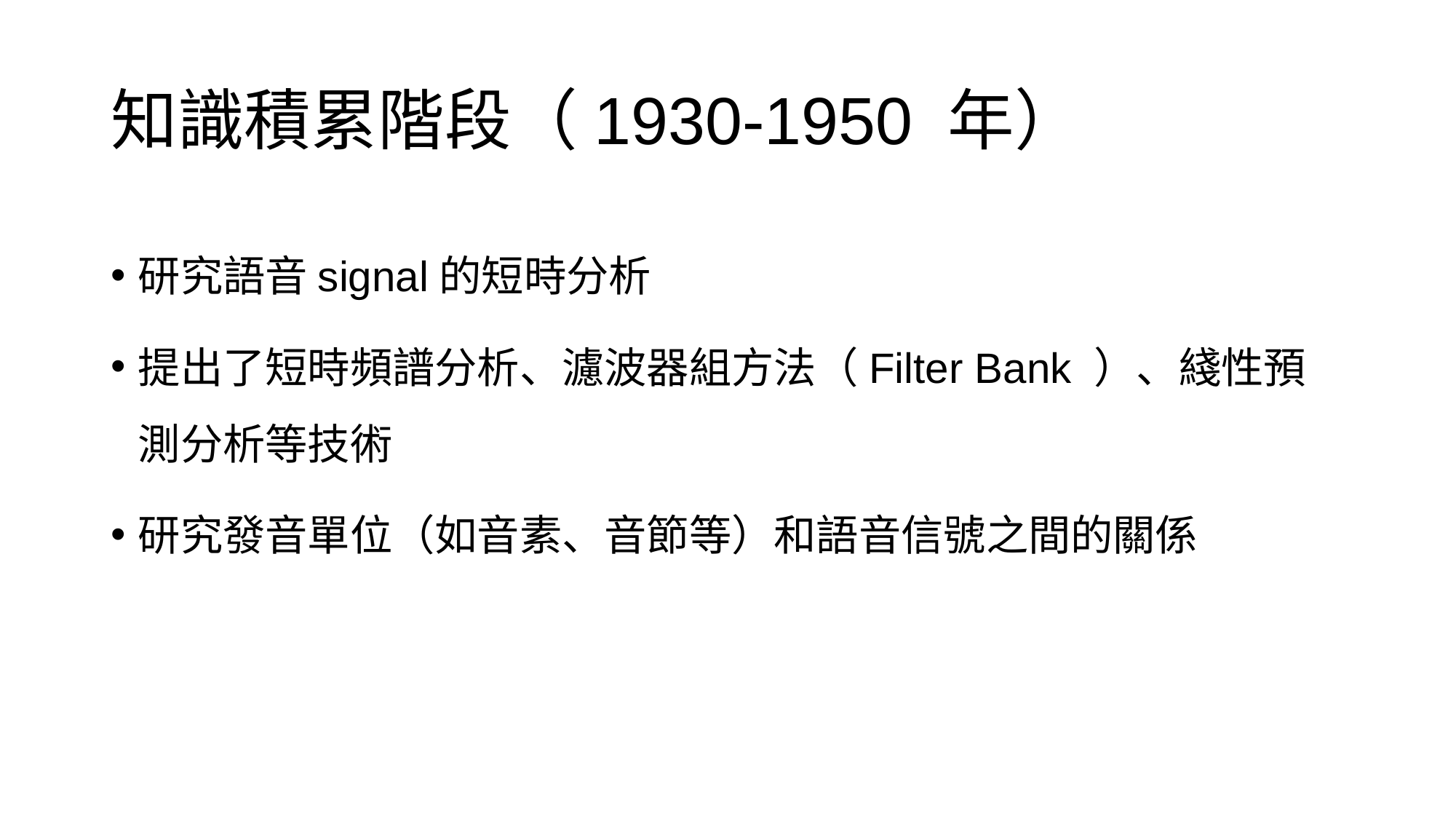

# 知識積累階段（1930-1950 年）
研究語音signal的短時分析
提出了短時頻譜分析、濾波器組方法（Filter Bank ）、綫性預測分析等技術
研究發音單位（如音素、音節等）和語音信號之間的關係